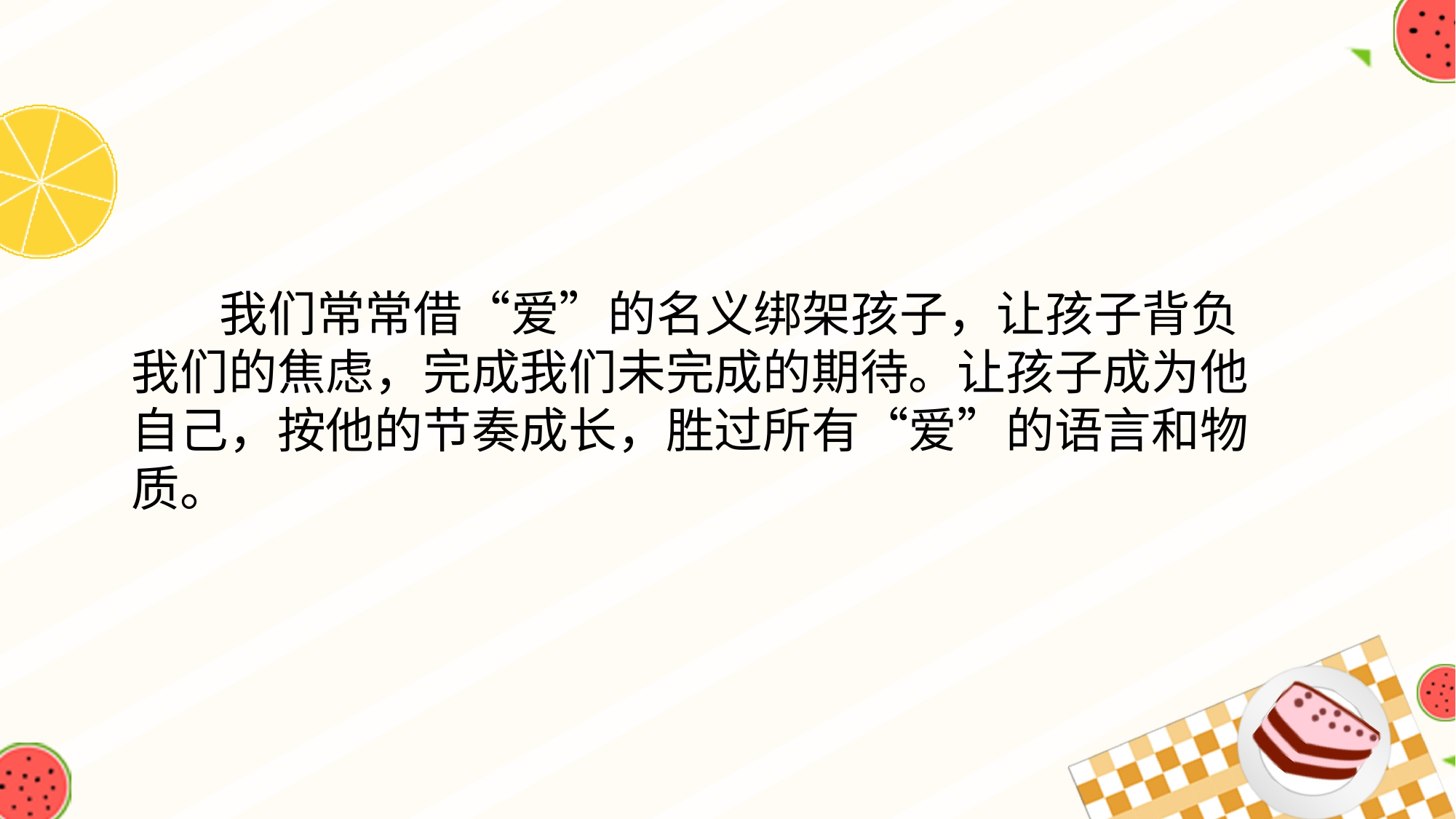

我们常常借“爱”的名义绑架孩子，让孩子背负我们的焦虑，完成我们未完成的期待。让孩子成为他自己，按他的节奏成长，胜过所有“爱”的语言和物质。